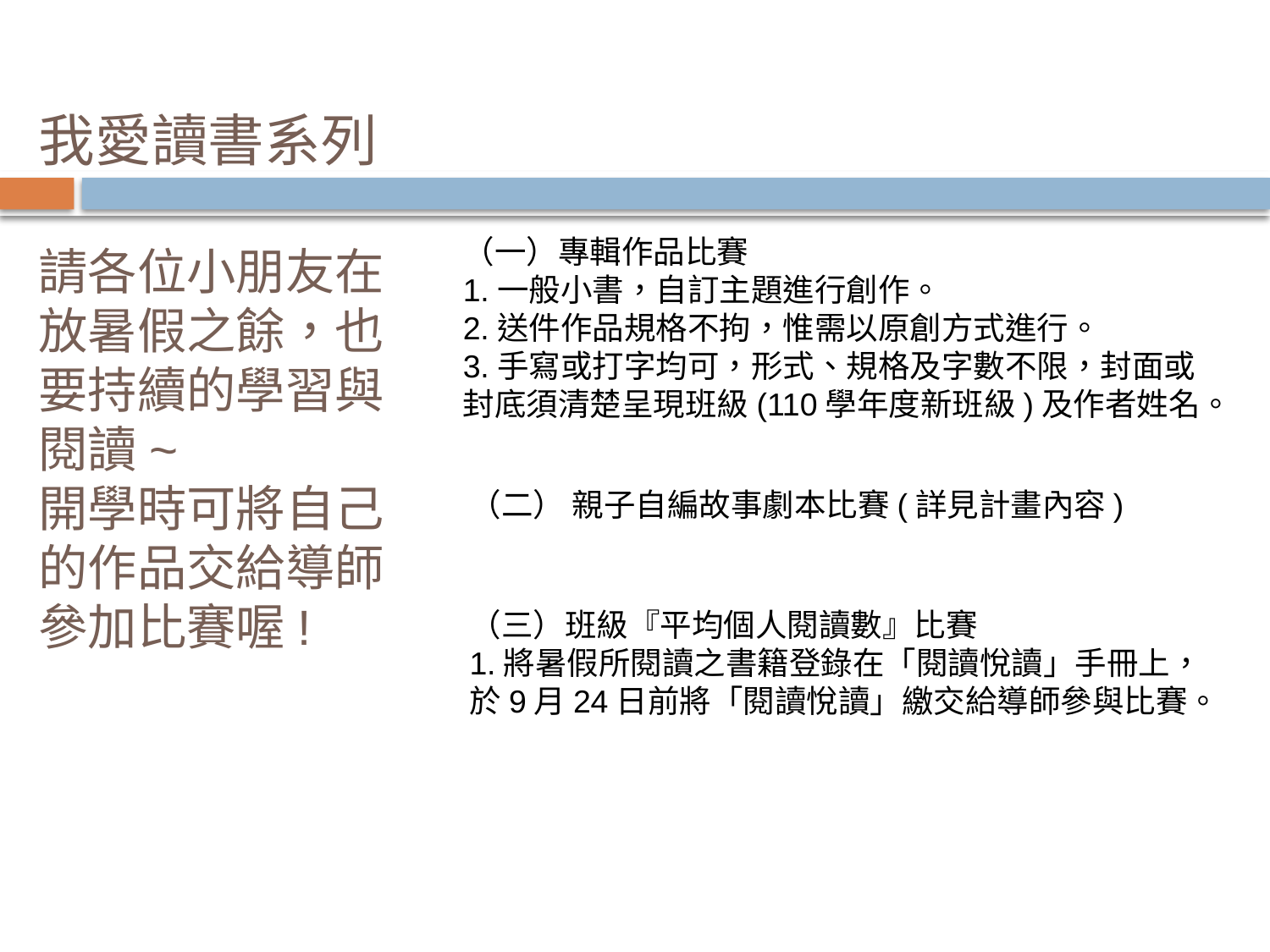

# 我愛讀書系列 請各位小朋友在放暑假之餘，也要持續的學習與閱讀~ 開學時可將自己的作品交給導師參加比賽喔!
（一）專輯作品比賽
1.一般小書，自訂主題進行創作。
2.送件作品規格不拘，惟需以原創方式進行。
3.手寫或打字均可，形式、規格及字數不限，封面或封底須清楚呈現班級(110學年度新班級)及作者姓名。
（二） 親子自編故事劇本比賽(詳見計畫內容)

（三）班級『平均個人閱讀數』比賽
1.將暑假所閱讀之書籍登錄在「閱讀悅讀」手冊上，
於9月24日前將「閱讀悅讀」繳交給導師參與比賽。